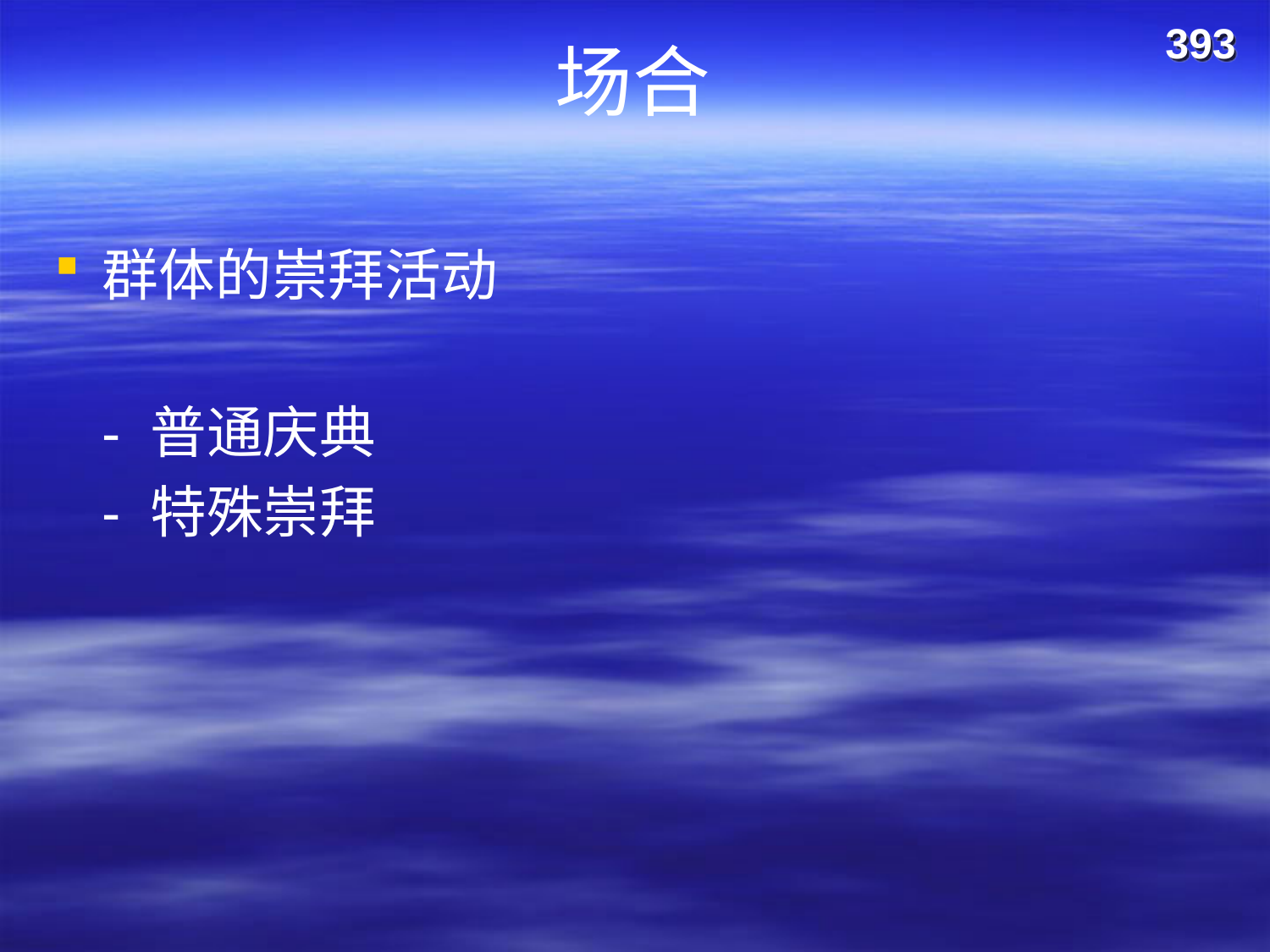

# 场合
393
群体的崇拜活动

	- 普通庆典
	- 特殊崇拜